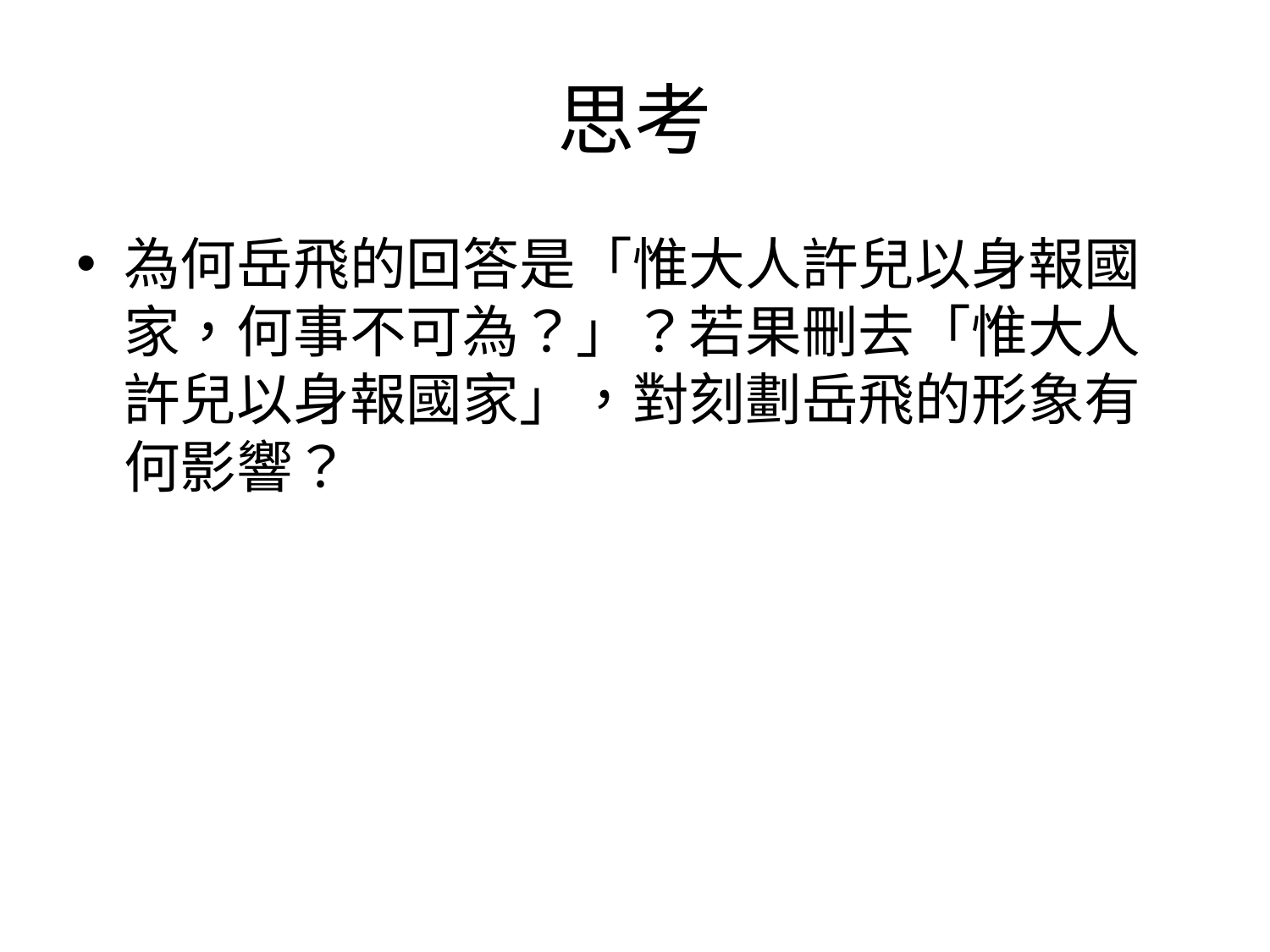

# 思考
為何岳飛的回答是「惟大人許兒以身報國家，何事不可為？」？若果刪去「惟大人許兒以身報國家」，對刻劃岳飛的形象有何影響？